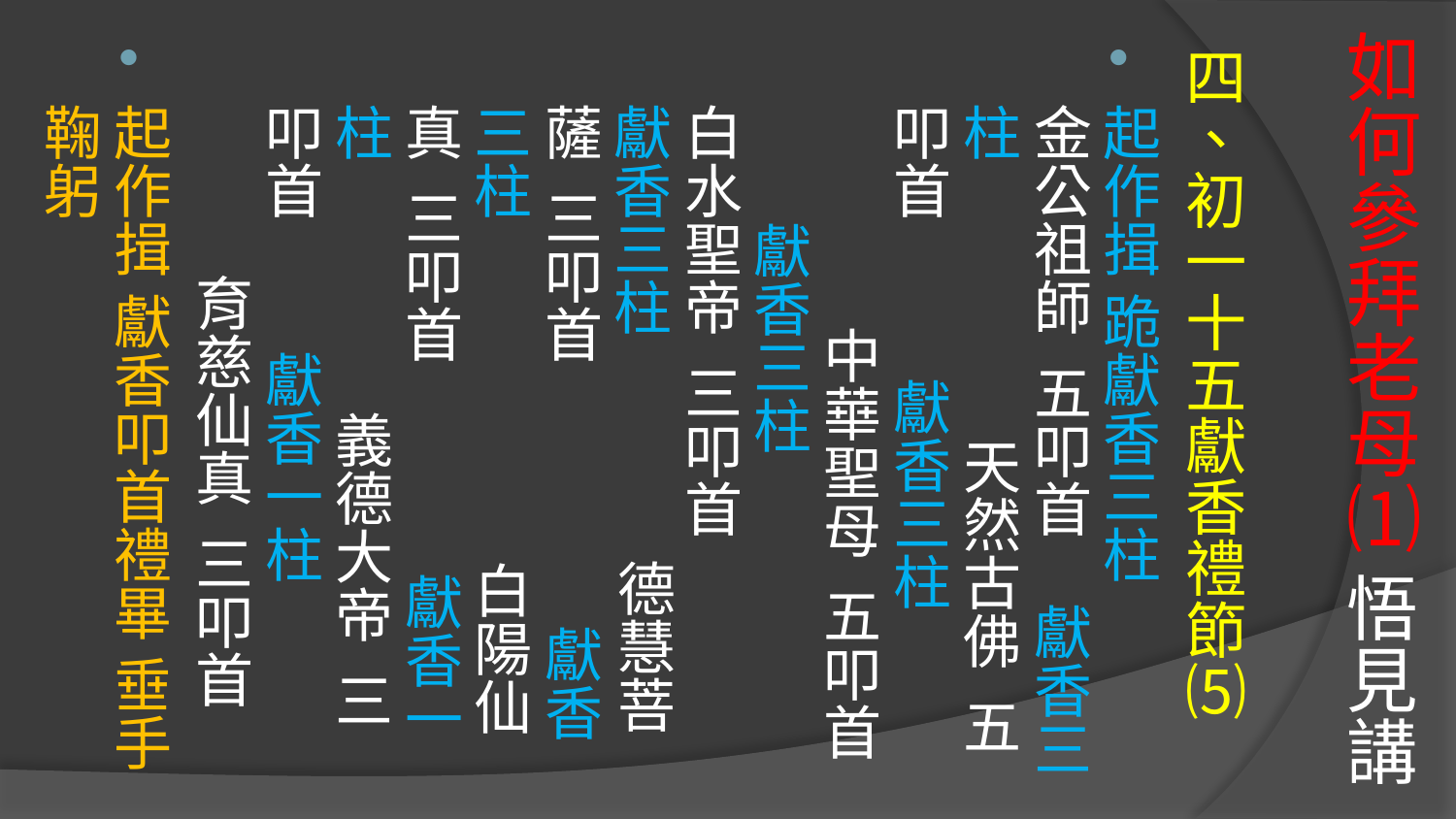

# 如何參拜老母⑴ 悟見講
四、初一十五獻香禮節⑸
起作揖 跪獻香三柱               金公祖師  五叩首     獻香三柱                     天然古佛  五叩首            獻香三柱                              中華聖母  五叩首           獻香三柱                         白水聖帝  三叩首                  獻香三柱                 德慧菩薩  三叩首                    獻香三柱                          白陽仙真  三叩首                獻香一柱                   義德大帝  三叩首          獻香一柱                            育慈仙真  三叩首
起作揖 獻香叩首禮畢 垂手鞠躬